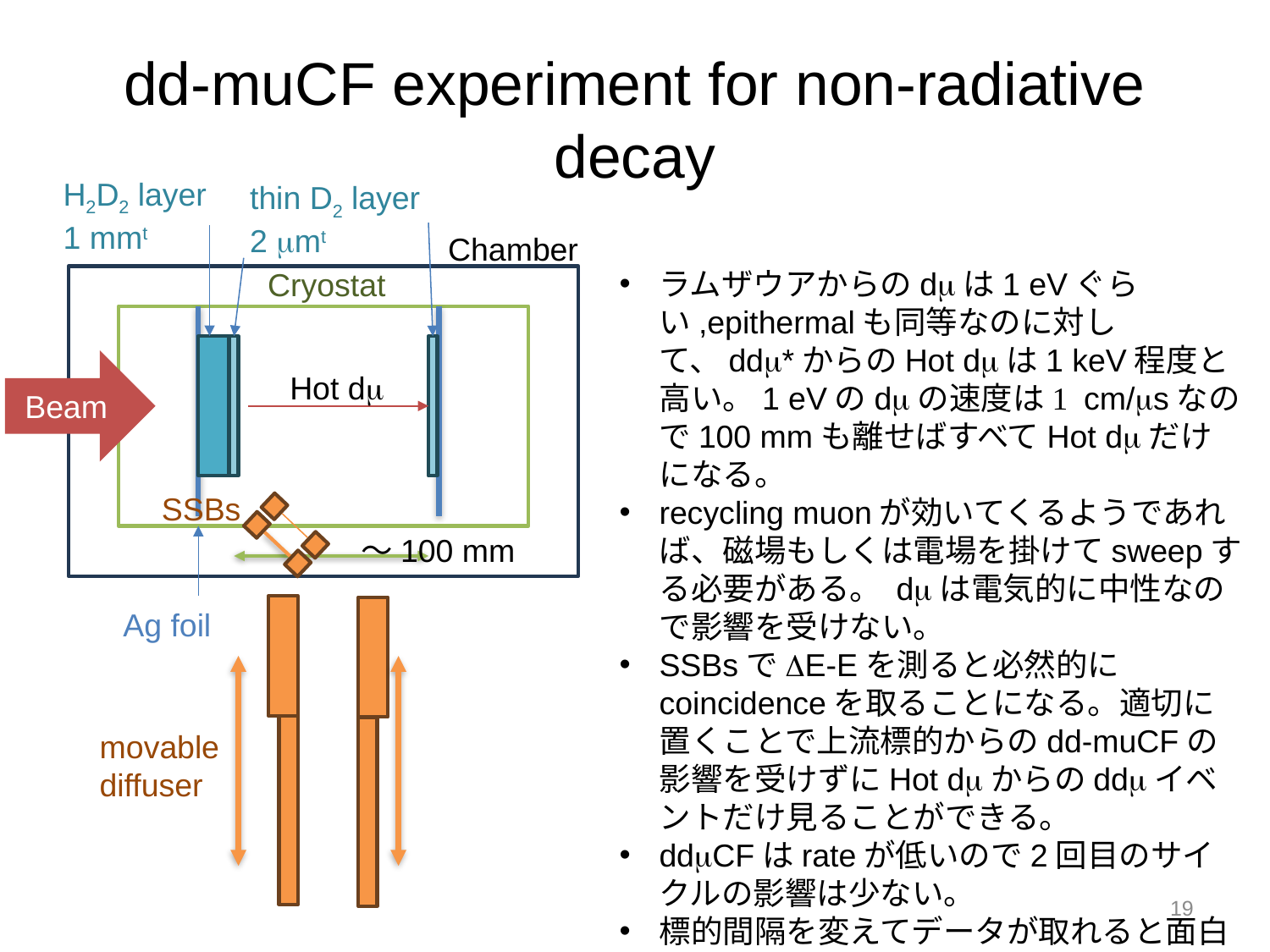

# dd-muCF experiment for non-radiative decay
H2D2 layer
1 mmt
thin D2 layer
2 μmt
Chamber
ラムザウアからのdμは1 eVぐらい,epithermalも同等なのに対して、ddμ*からのHot dμは1 keV程度と高い。1 eVのdμの速度は1 cm/μsなので100 mmも離せばすべてHot dμだけになる。
recycling muonが効いてくるようであれば、磁場もしくは電場を掛けてsweepする必要がある。 dμは電気的に中性なので影響を受けない。
SSBsでΔE-Eを測ると必然的にcoincidenceを取ることになる。適切に置くことで上流標的からのdd-muCFの影響を受けずにHot dμからのddμイベントだけ見ることができる。
ddμCFはrateが低いので2回目のサイクルの影響は少ない。
標的間隔を変えてデータが取れると面白い。
Cryostat

Beam
Hot dμ
SSBs

～100 mm

Ag foil

movable
diffuser
19